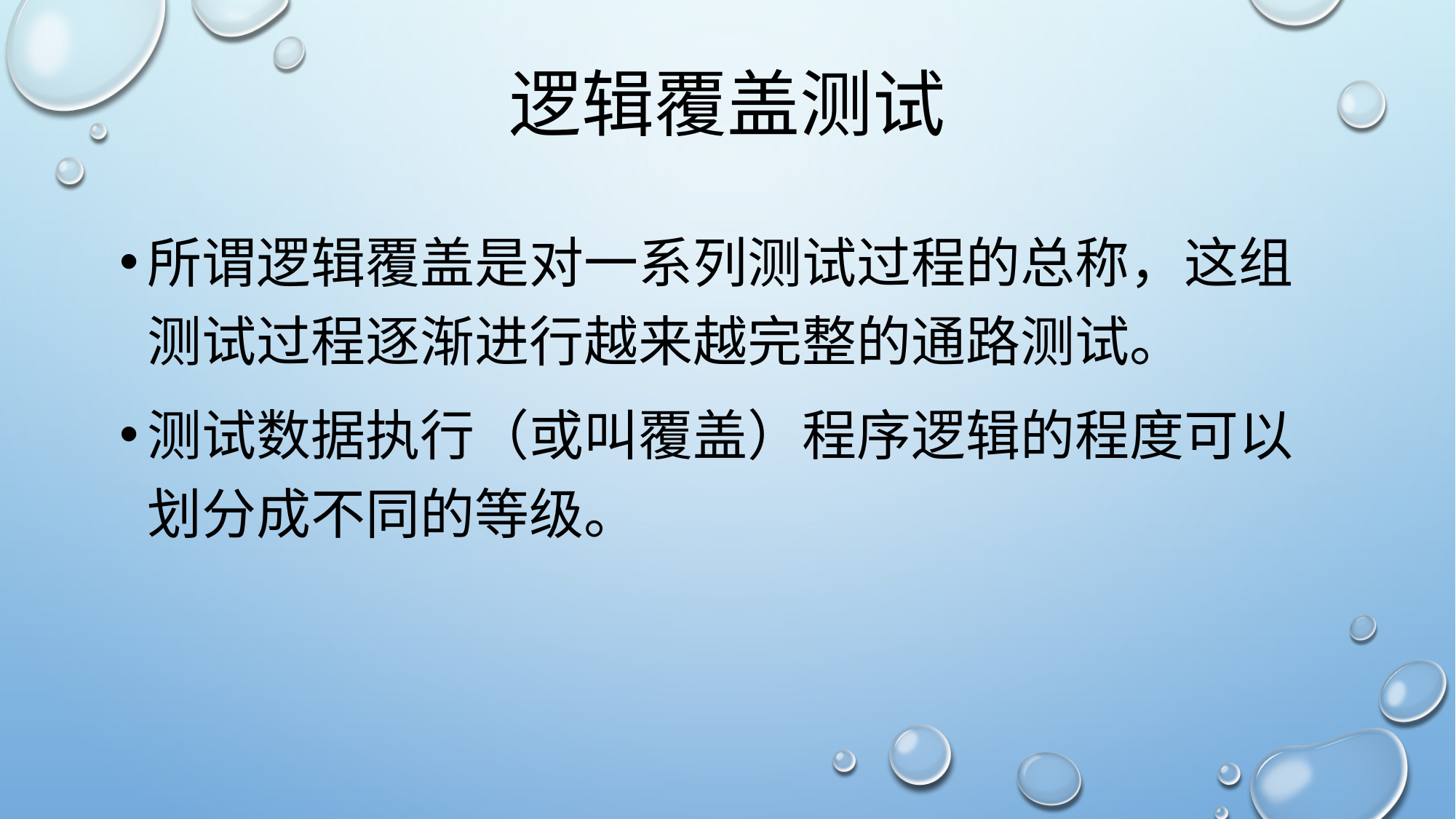

# 逻辑覆盖测试
所谓逻辑覆盖是对一系列测试过程的总称，这组测试过程逐渐进行越来越完整的通路测试。
测试数据执行（或叫覆盖）程序逻辑的程度可以划分成不同的等级。